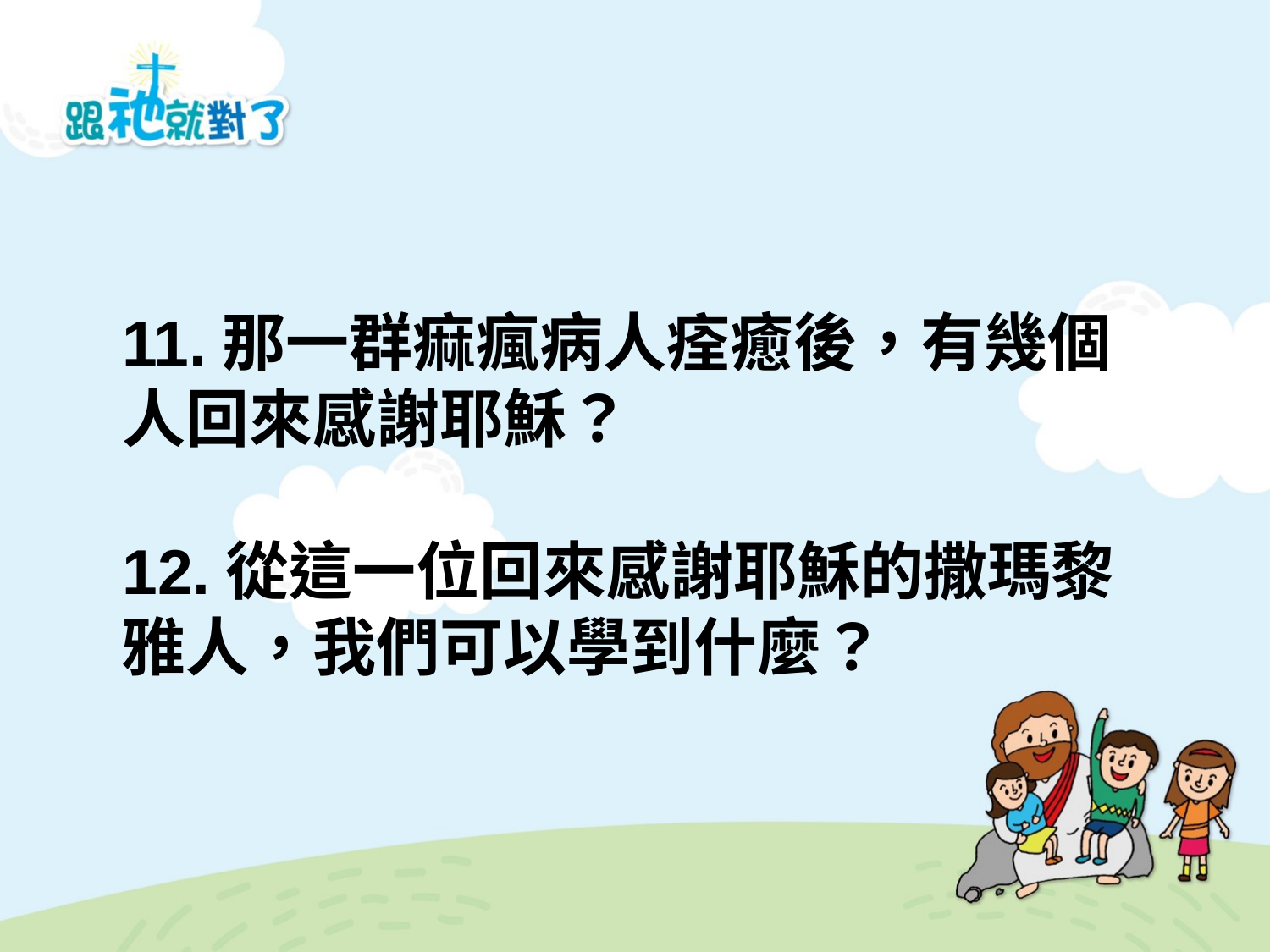

11.那一群痲瘋病人痊癒後，有幾個人回來感謝耶穌？

12.從這一位回來感謝耶穌的撒瑪黎雅人，我們可以學到什麼？